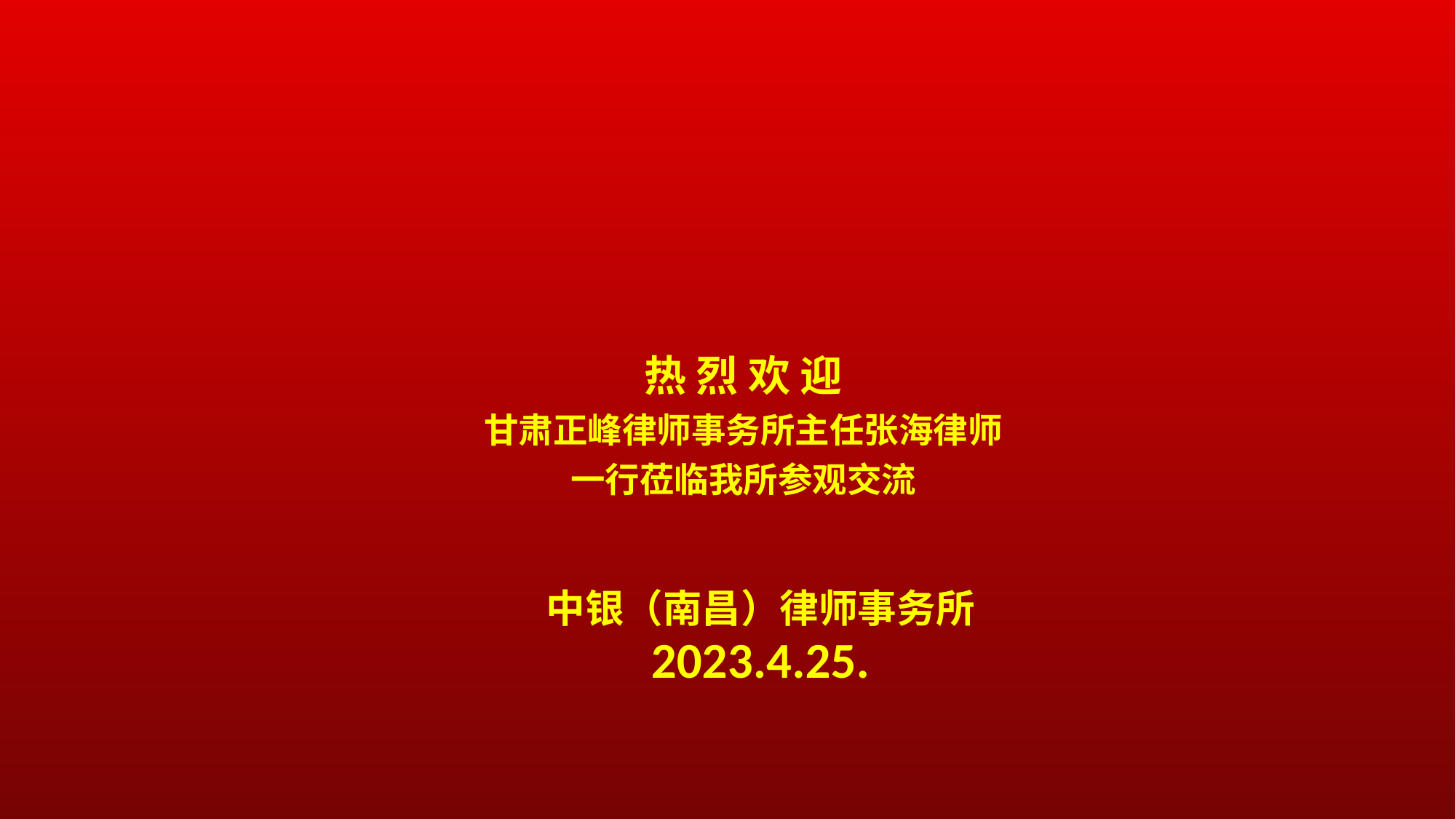

# 热 烈 欢 迎 甘肃正峰律师事务所主任张海律师 一行莅临我所参观交流
中银（南昌）律师事务所
2023.4.25.